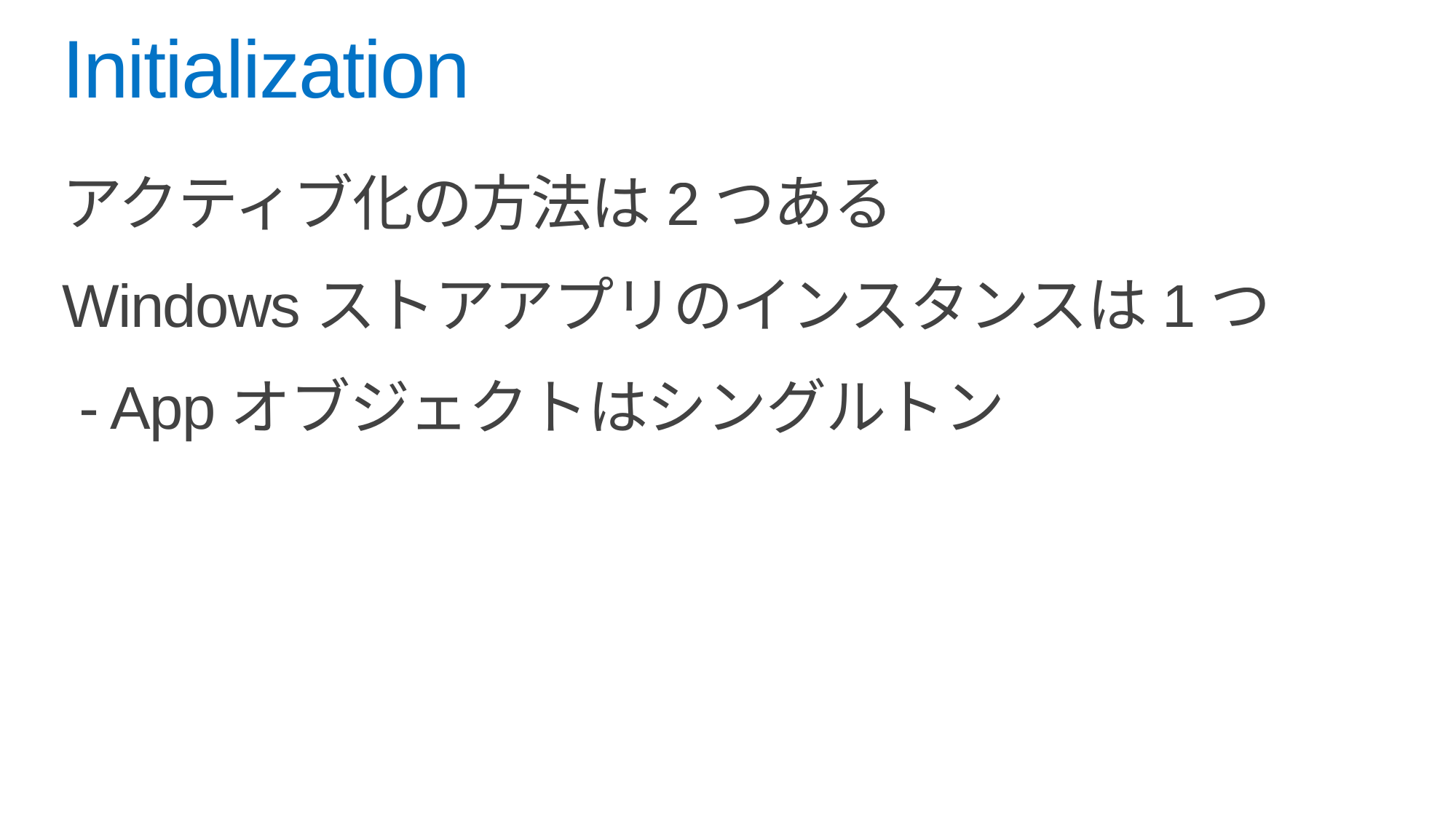

# Initialization
アクティブ化の方法は2つある
Windowsストアアプリのインスタンスは1つ
 - Appオブジェクトはシングルトン